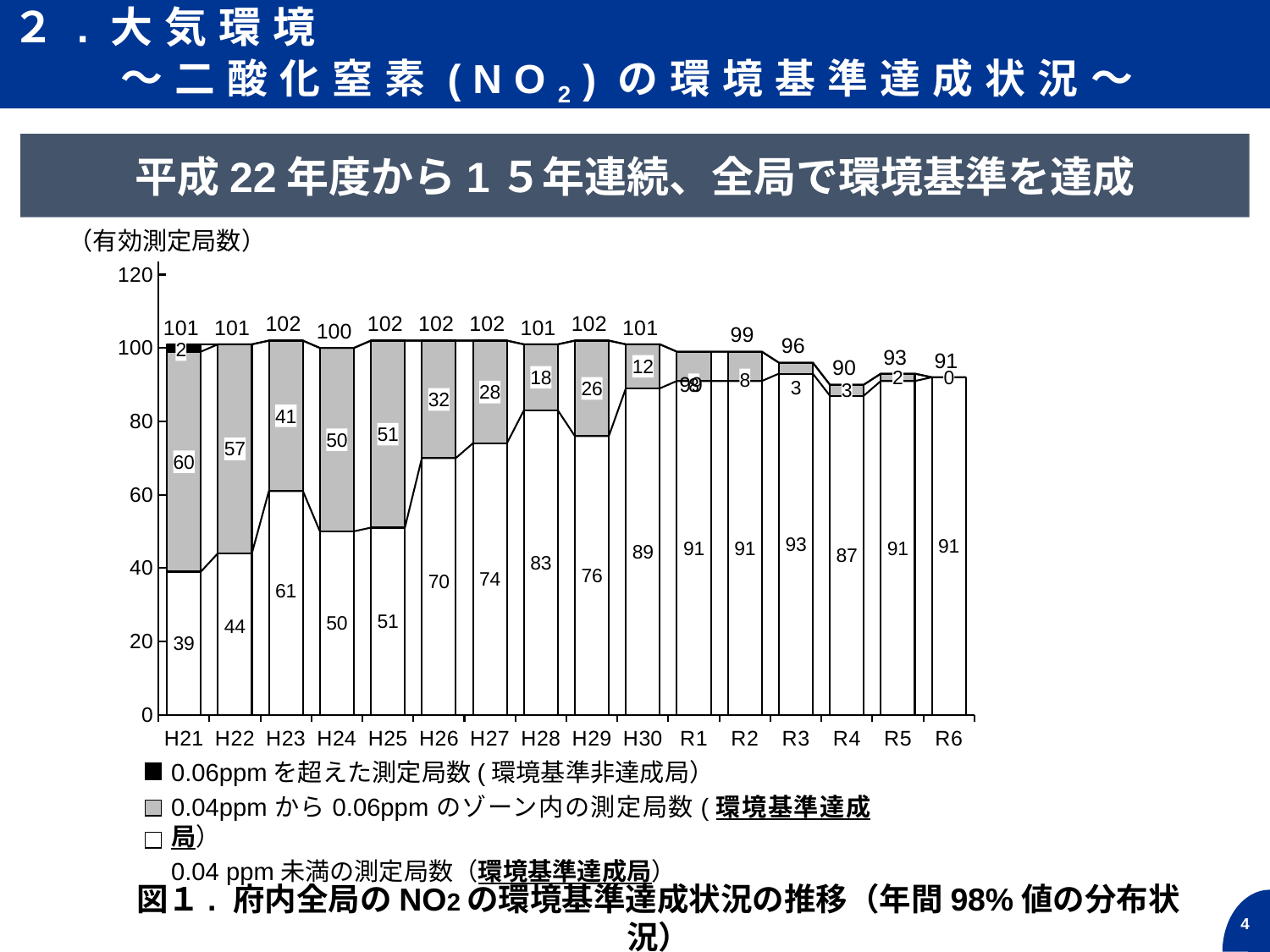

２.大気環境
　　～二酸化窒素(NO2)の環境基準達成状況～
平成22年度から1５年連続、全局で環境基準を達成
（有効測定局数）

### Chart

| Category |  |  |  |  |
|---|---|---|---|---|
| H21 | 39.0 | 60.0 | 2.0 | 101.0 |
| H22 | 44.0 | 57.0 | 0.0 | 101.0 |
| H23 | 61.0 | 41.0 | 0.0 | 102.0 |
| H24 | 50.0 | 50.0 | 0.0 | 100.0 |
| H25 | 51.0 | 51.0 | 0.0 | 102.0 |
| H26 | 70.0 | 32.0 | 0.0 | 102.0 |
| H27 | 74.0 | 28.0 | 0.0 | 102.0 |
| H28 | 83.0 | 18.0 | 0.0 | 101.0 |
| H29 | 76.0 | 26.0 | 0.0 | 102.0 |
| H30 | 89.0 | 12.0 | 0.0 | 101.0 |
| R1 | 91.0 | 8.0 | 0.0 | 99.0 |
| R2 | 91.0 | 8.0 | 0.0 | 99.0 |
| R3 | 93.0 | 3.0 | 0.0 | 96.0 |
| R4 | 87.0 | 3.0 | 0.0 | 90.0 |
| R5 | 91.0 | 2.0 | 0.0 | 93.0 |
| R6 | 92.0 | 0.0 | 0.0 | 91.0 |
0.06ppmを超えた測定局数(環境基準非達成局）
0.04ppmから0.06ppmのゾーン内の測定局数(環境基準達成局）
0.04 ppm未満の測定局数（環境基準達成局）

図１. 府内全局のNO2の環境基準達成状況の推移（年間98%値の分布状況）